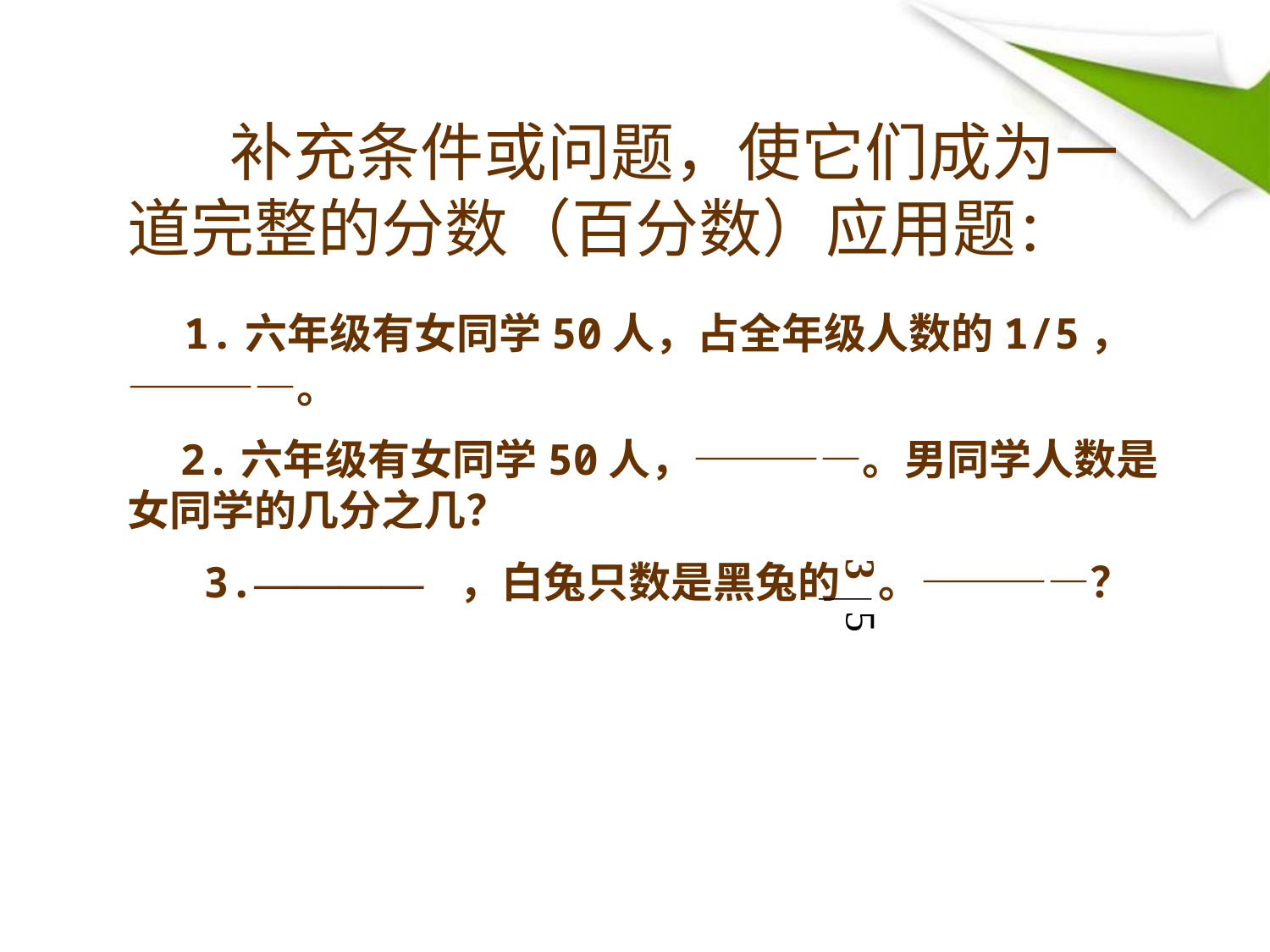

补充条件或问题，使它们成为一道完整的分数（百分数）应用题：
    1.六年级有女同学50人，占全年级人数的1/5，————。
     2.六年级有女同学50人，————。男同学人数是女同学的几分之几？
   3.———— ，白兔只数是黑兔的    。————？

3

5